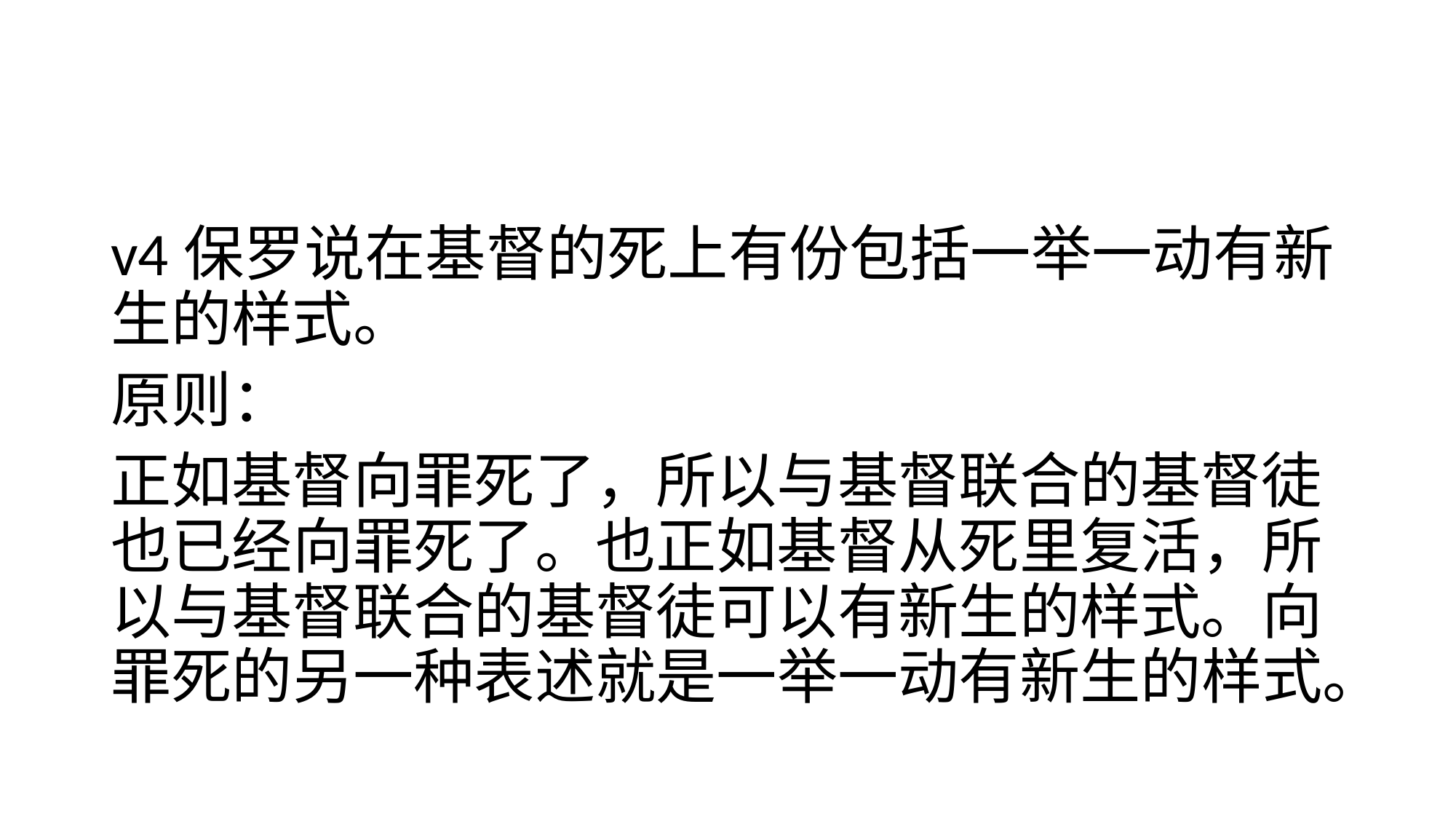

#
v4保罗说在基督的死上有份包括一举一动有新生的样式。
原则：
正如基督向罪死了，所以与基督联合的基督徒也已经向罪死了。也正如基督从死里复活，所以与基督联合的基督徒可以有新生的样式。向罪死的另一种表述就是一举一动有新生的样式。